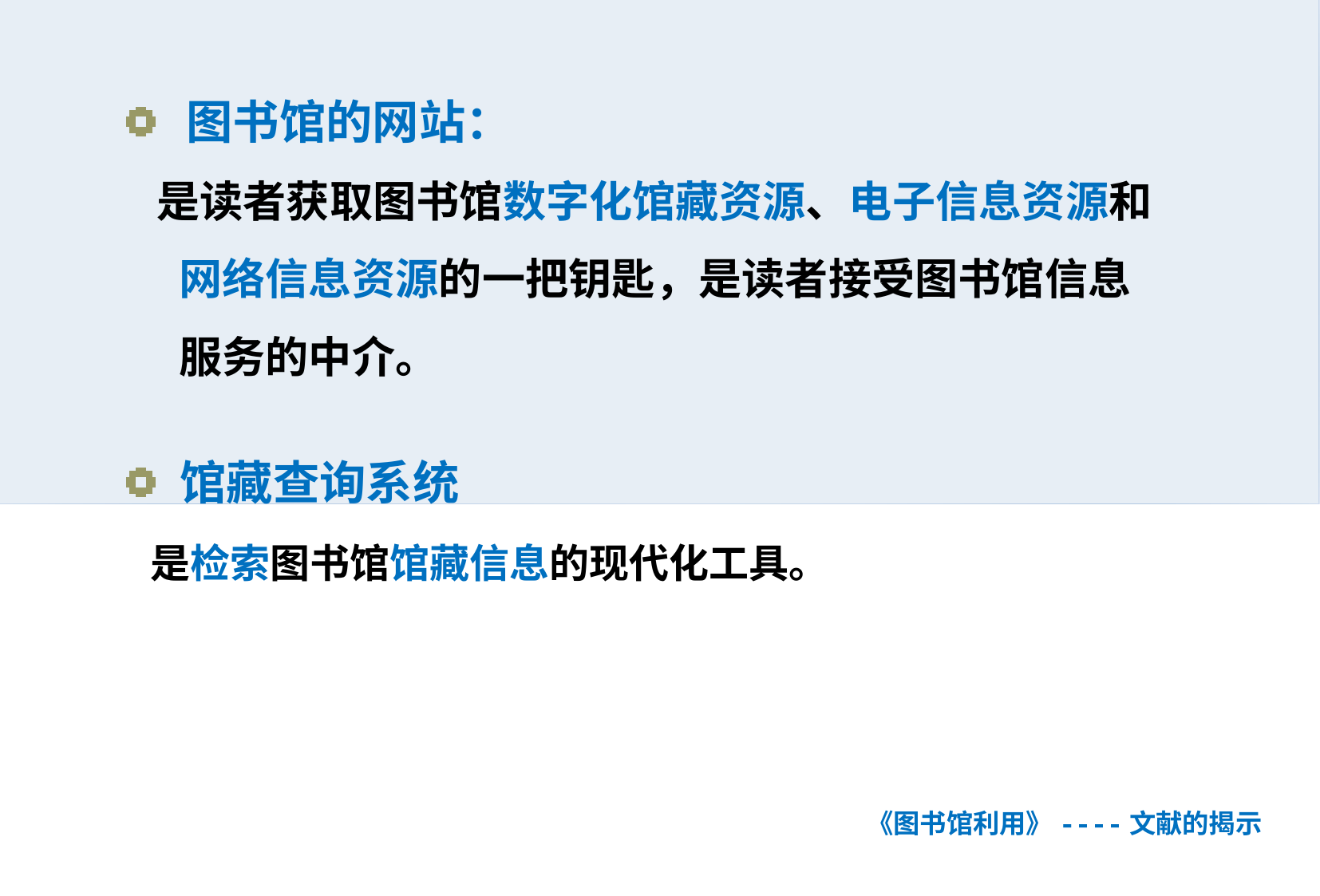

图书馆的网站：
   是读者获取图书馆数字化馆藏资源、电子信息资源和网络信息资源的一把钥匙，是读者接受图书馆信息服务的中介。
馆藏查询系统
  是检索图书馆馆藏信息的现代化工具。
《图书馆利用》----文献的揭示